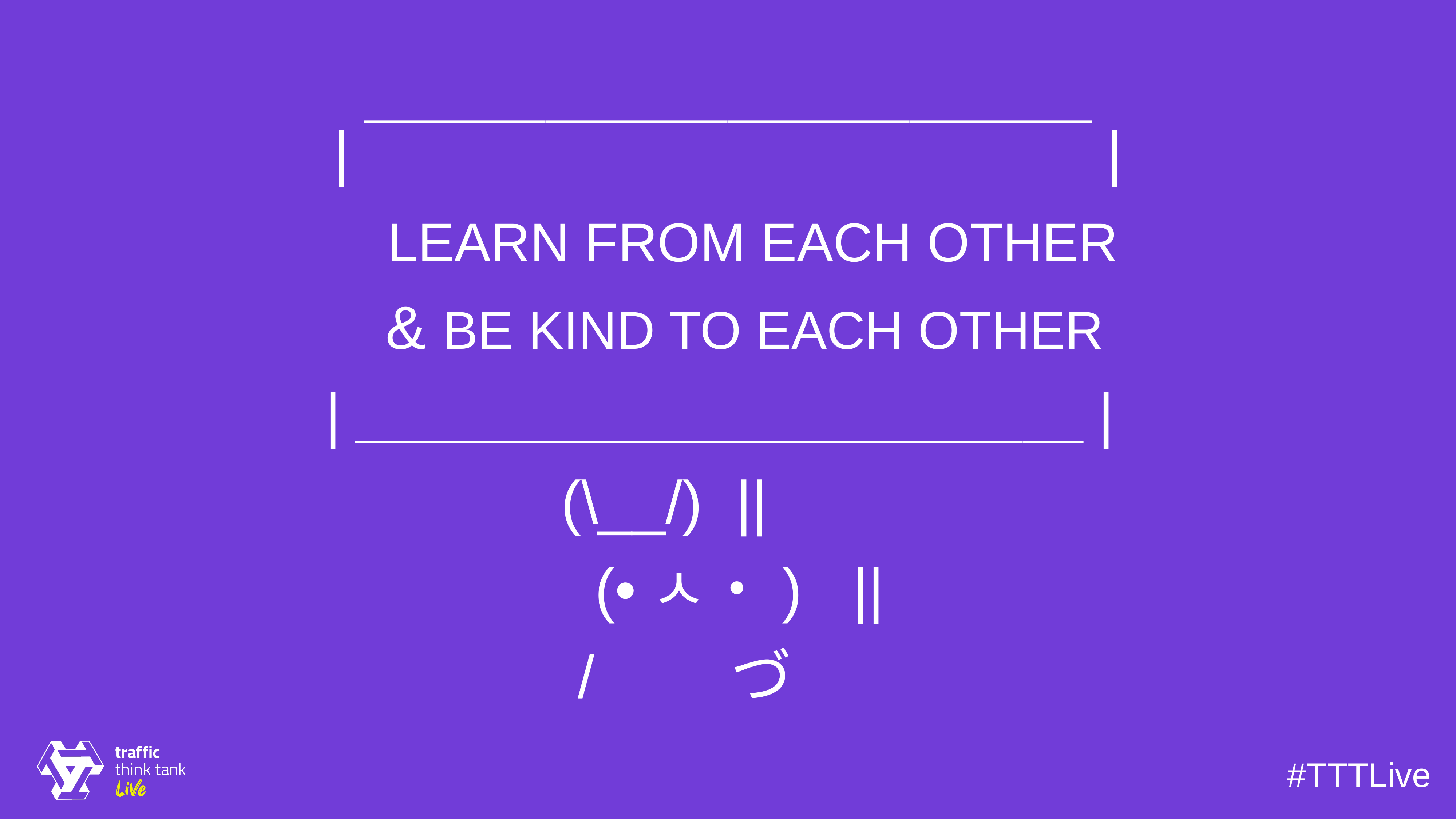

|￣￣￣￣￣￣￣￣￣￣￣￣|
   LEARN FROM EACH OTHER
   & BE KIND TO EACH OTHER
|＿＿＿＿＿＿＿＿＿＿＿＿|
            (\__/)  ||
              (•ㅅ•)   ||
             /  　  づ